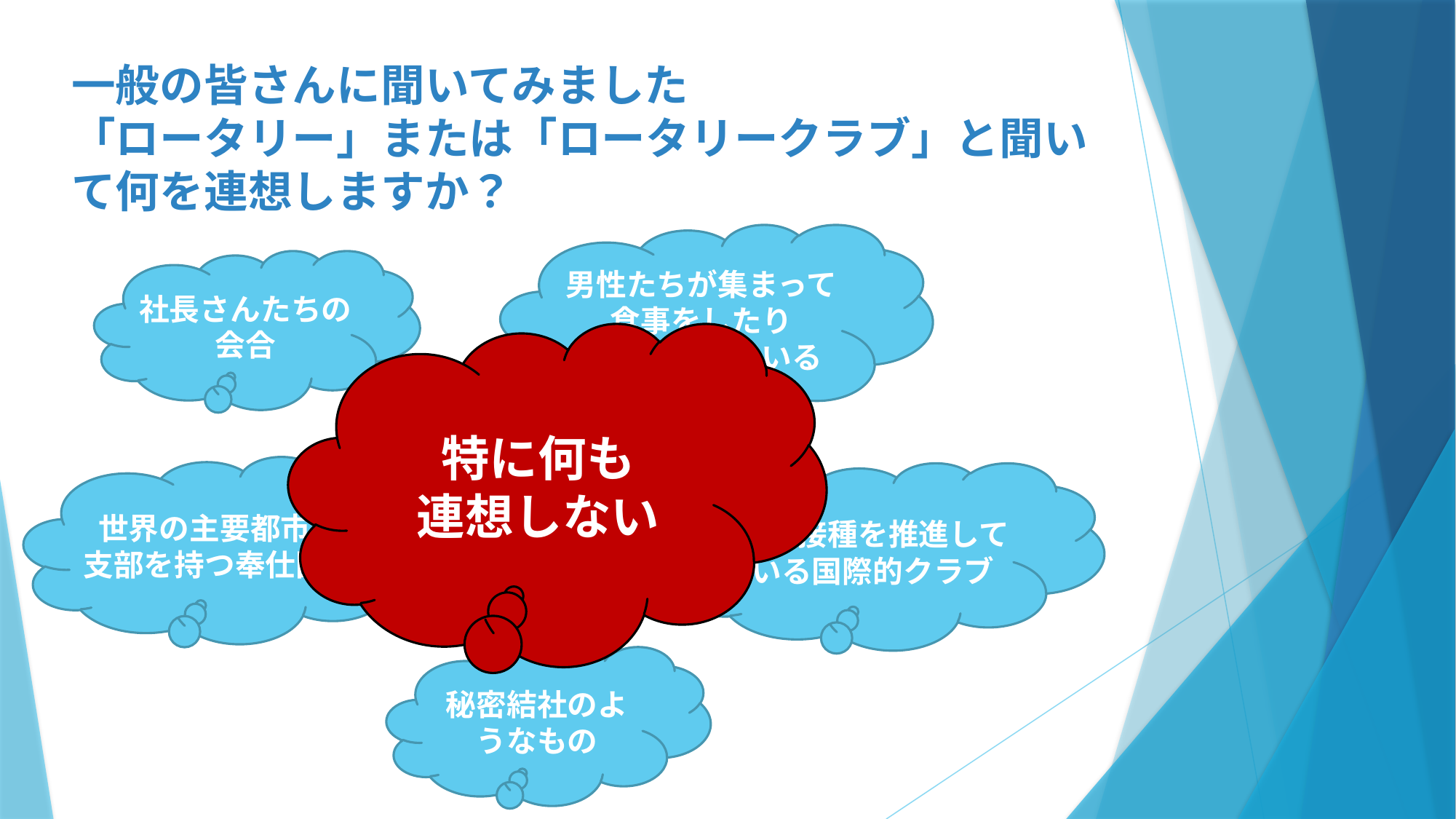

# 一般の皆さんに聞いてみました 「ロータリー」または「ロータリークラブ」と聞いて何を連想しますか？
男性たちが集まって食事をしたり
歌ったりしている
社長さんたちの会合
特に何も
連想しない
世界の主要都市に
支部を持つ奉仕団体
予防接種を推進している国際的クラブ
秘密結社のようなもの